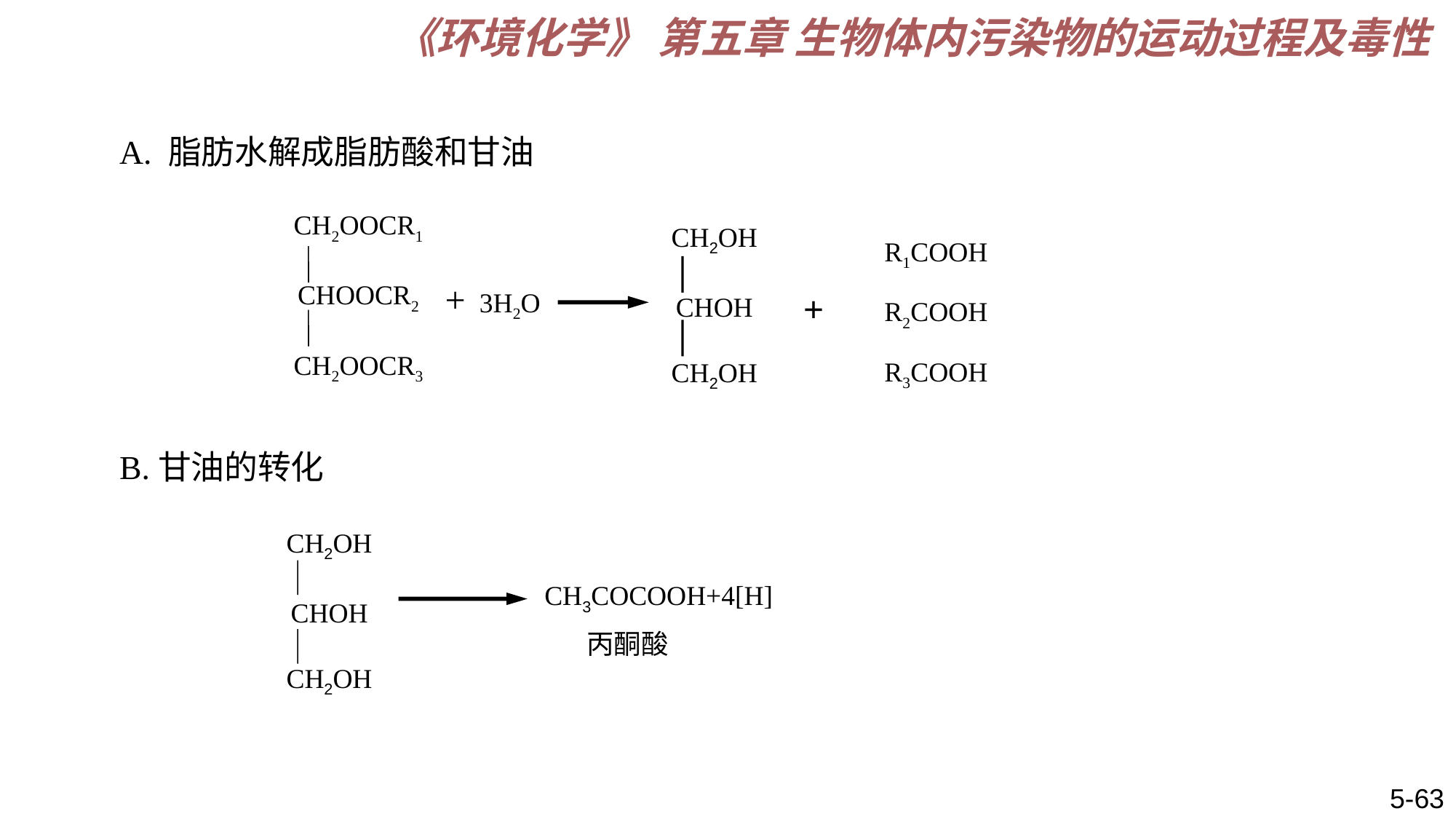

《环境化学》 第五章 生物体内污染物的运动过程及毒性
A. 脂肪水解成脂肪酸和甘油

B.甘油的转化
CH2OH

CHOH

CH2OH
R1COOH
CH2OOCR1

CHOOCR2

CH2OOCR3

   +  3H2O
+
R2COOH

R3COOH
CH2OH

CHOH

CH2OH
CH3COCOOH+4[H]

丙酮酸

5-63